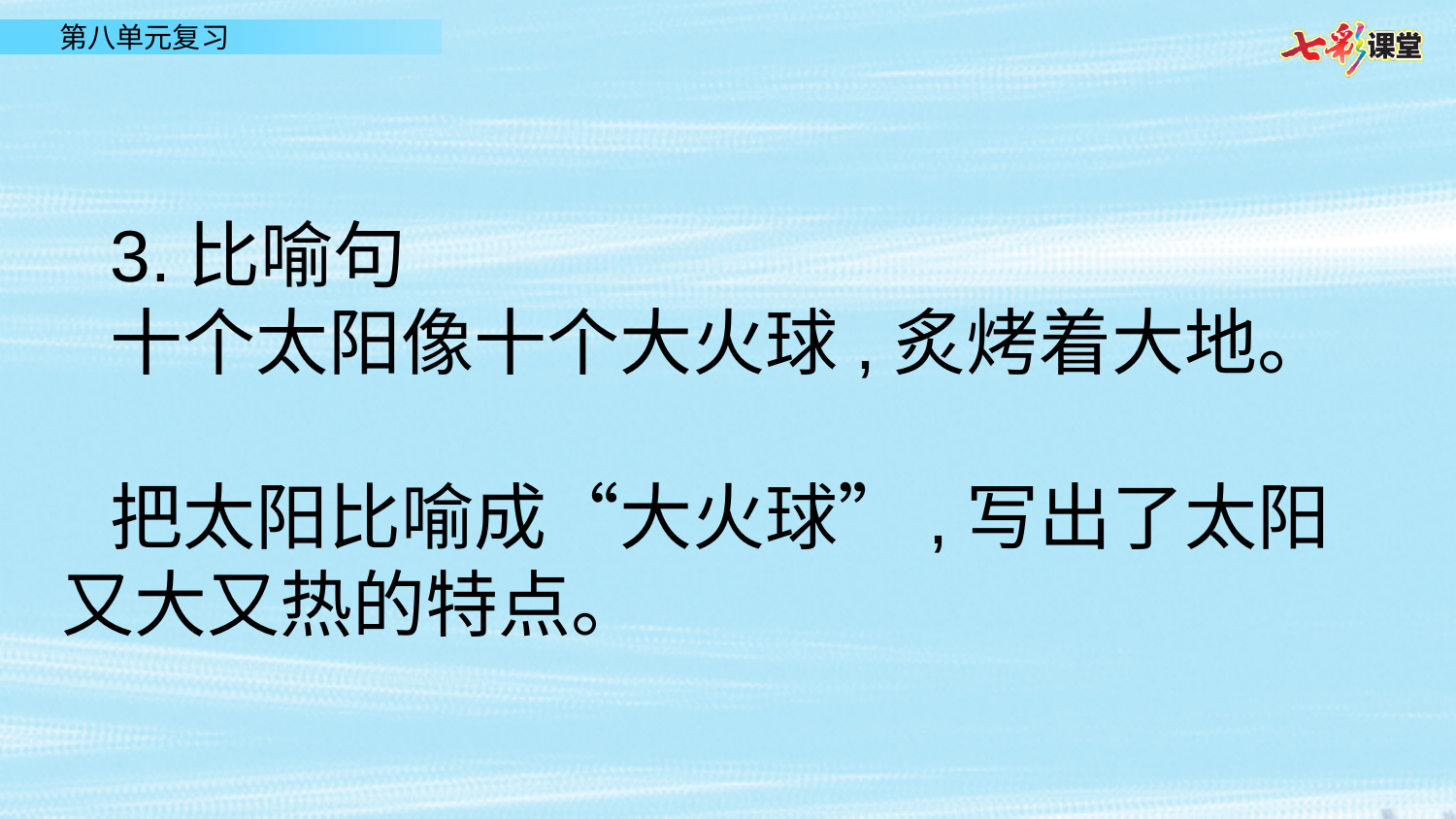

3.比喻句
十个太阳像十个大火球,炙烤着大地。

把太阳比喻成“大火球”,写出了太阳又大又热的特点。